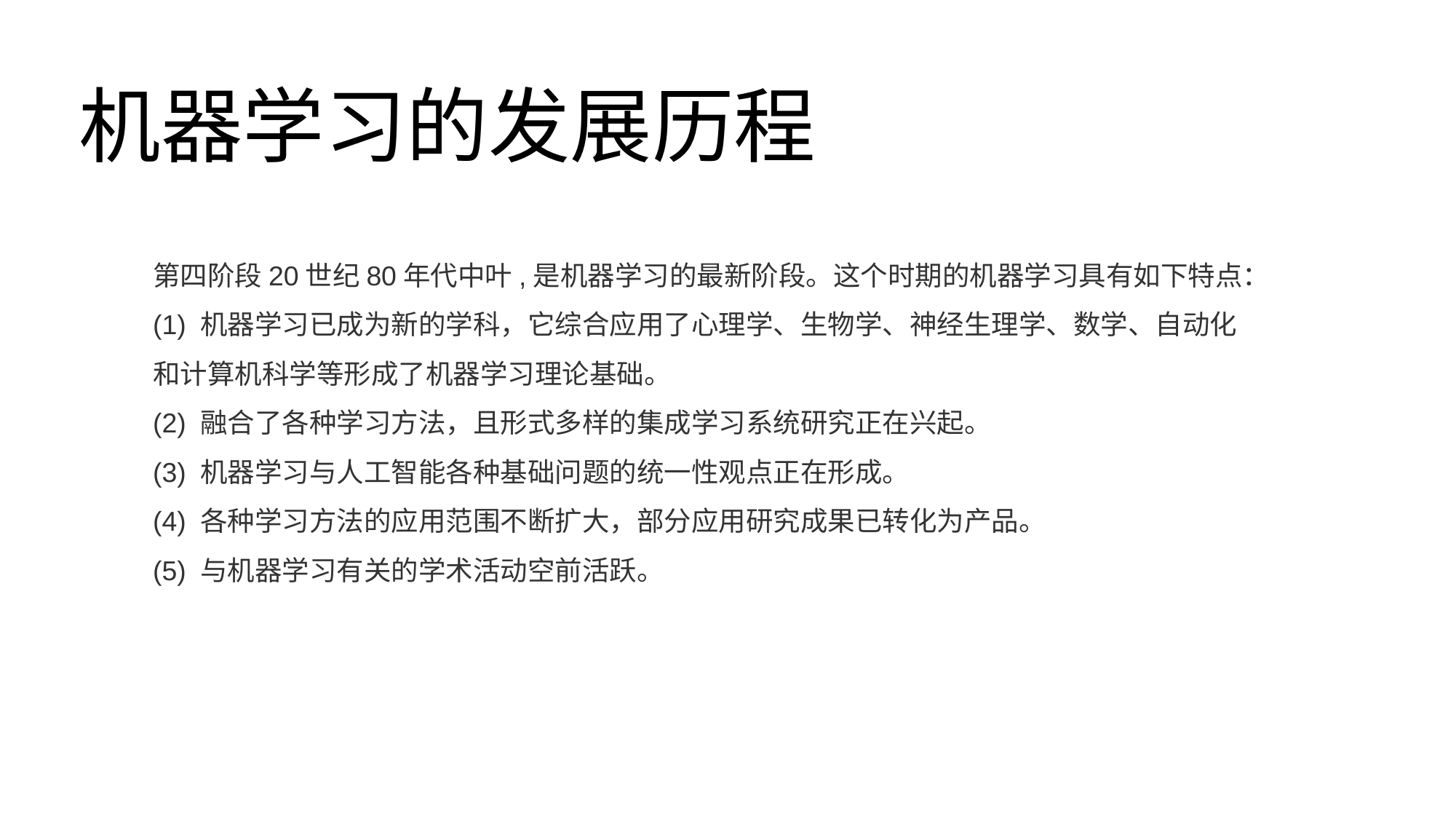

机器学习的发展历程
第四阶段20世纪80年代中叶,是机器学习的最新阶段。这个时期的机器学习具有如下特点：
(1) 机器学习已成为新的学科，它综合应用了心理学、生物学、神经生理学、数学、自动化和计算机科学等形成了机器学习理论基础。
(2) 融合了各种学习方法，且形式多样的集成学习系统研究正在兴起。
(3) 机器学习与人工智能各种基础问题的统一性观点正在形成。
(4) 各种学习方法的应用范围不断扩大，部分应用研究成果已转化为产品。
(5) 与机器学习有关的学术活动空前活跃。